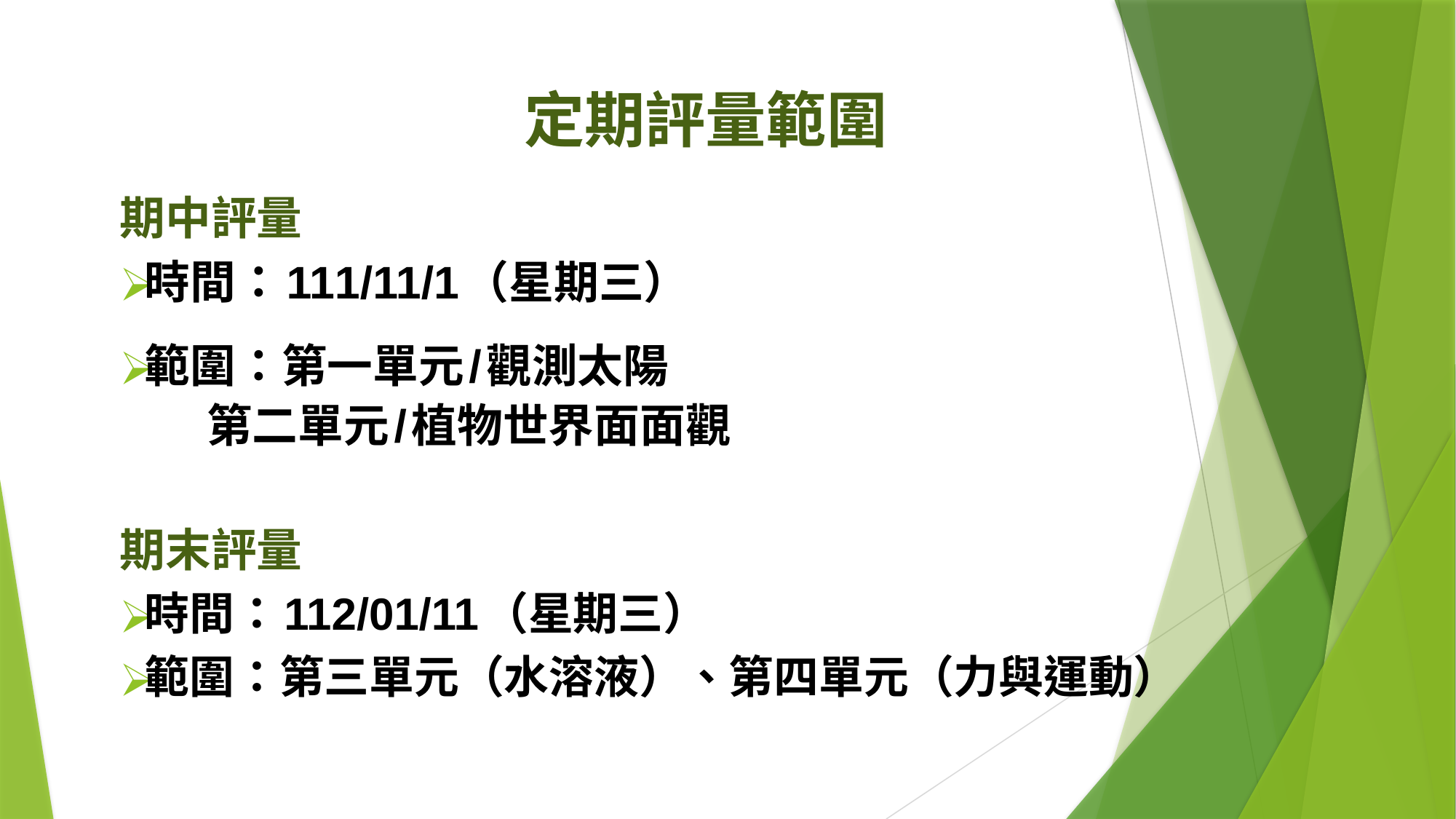

# 定期評量範圍
期中評量
時間：111/11/1（星期三）

範圍：第一單元/觀測太陽
      第二單元/植物世界面面觀

期末評量
時間：112/01/11（星期三）
範圍：第三單元（水溶液）、第四單元（力與運動）